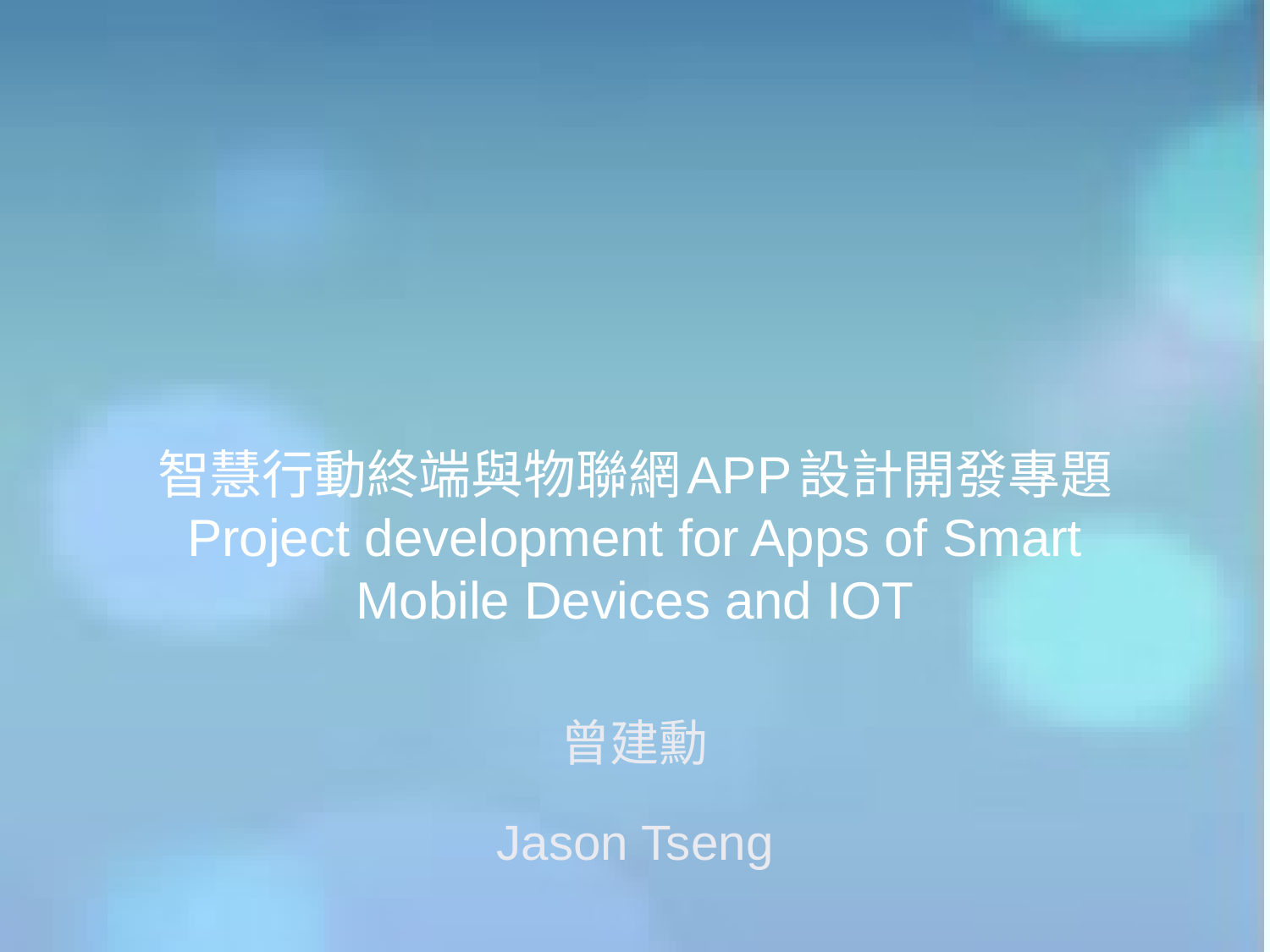

# 智慧行動終端與物聯網APP設計開發專題 Project development for Apps of Smart Mobile Devices and IOT
曾建勳
Jason Tseng